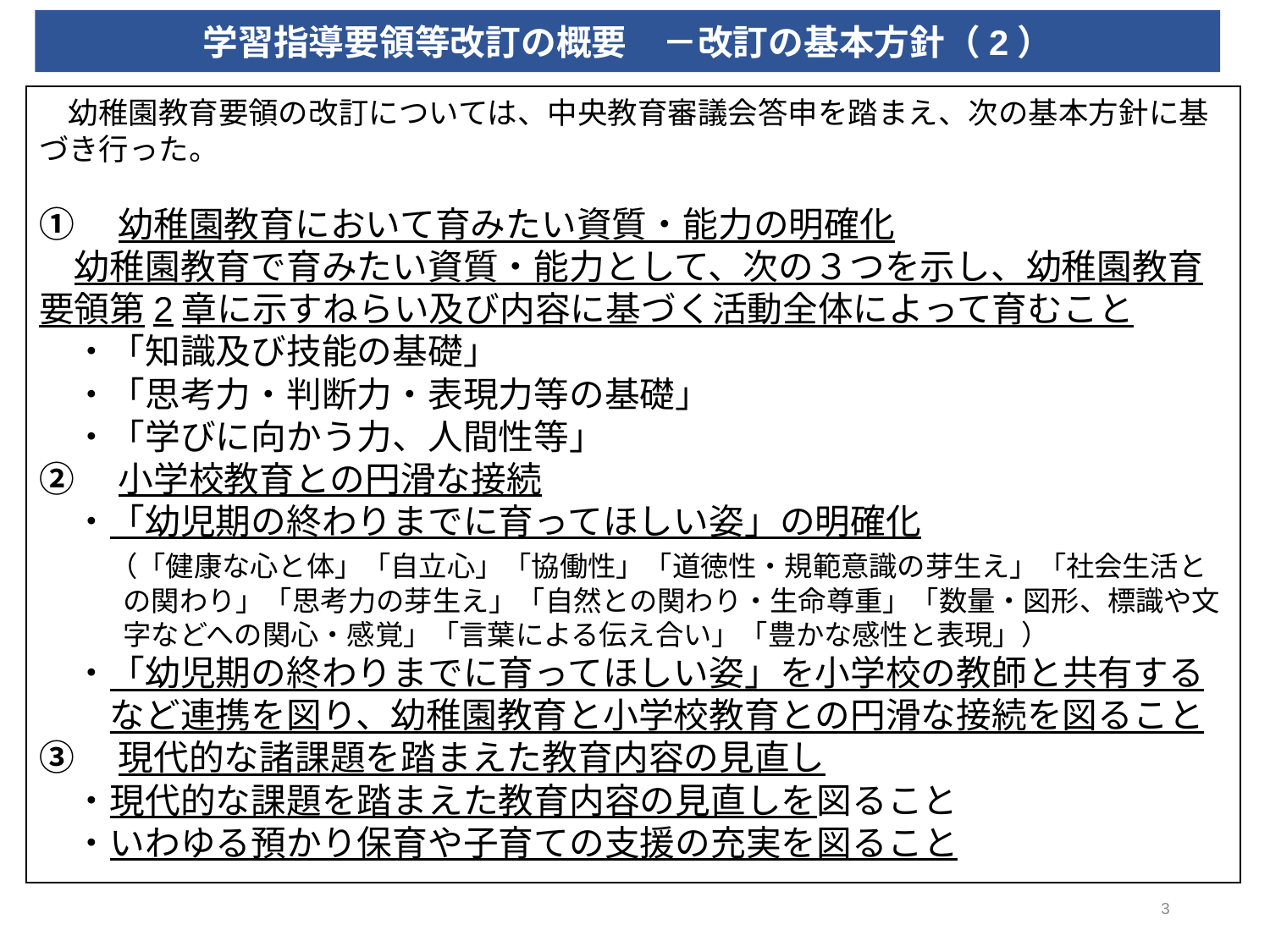

学習指導要領等改訂の概要　－改訂の基本方針（2）
   幼稚園教育要領の改訂については、中央教育審議会答申を踏まえ、次の基本方針に基づき行った。

①　幼稚園教育において育みたい資質・能力の明確化
　幼稚園教育で育みたい資質・能力として、次の３つを示し、幼稚園教育要領第2章に示すねらい及び内容に基づく活動全体によって育むこと
　・「知識及び技能の基礎」
　・「思考力・判断力・表現力等の基礎」
　・「学びに向かう力、人間性等」
②　小学校教育との円滑な接続
　・「幼児期の終わりまでに育ってほしい姿」の明確化
　　（「健康な心と体」「自立心」「協働性」「道徳性・規範意識の芽生え」「社会生活と
　　　の関わり」「思考力の芽生え」「自然との関わり・生命尊重」「数量・図形、標識や文
　　　字などへの関心・感覚」「言葉による伝え合い」「豊かな感性と表現」）
　・「幼児期の終わりまでに育ってほしい姿」を小学校の教師と共有する
　　など連携を図り、幼稚園教育と小学校教育との円滑な接続を図ること
③　現代的な諸課題を踏まえた教育内容の見直し
　・現代的な課題を踏まえた教育内容の見直しを図ること
　・いわゆる預かり保育や子育ての支援の充実を図ること
3